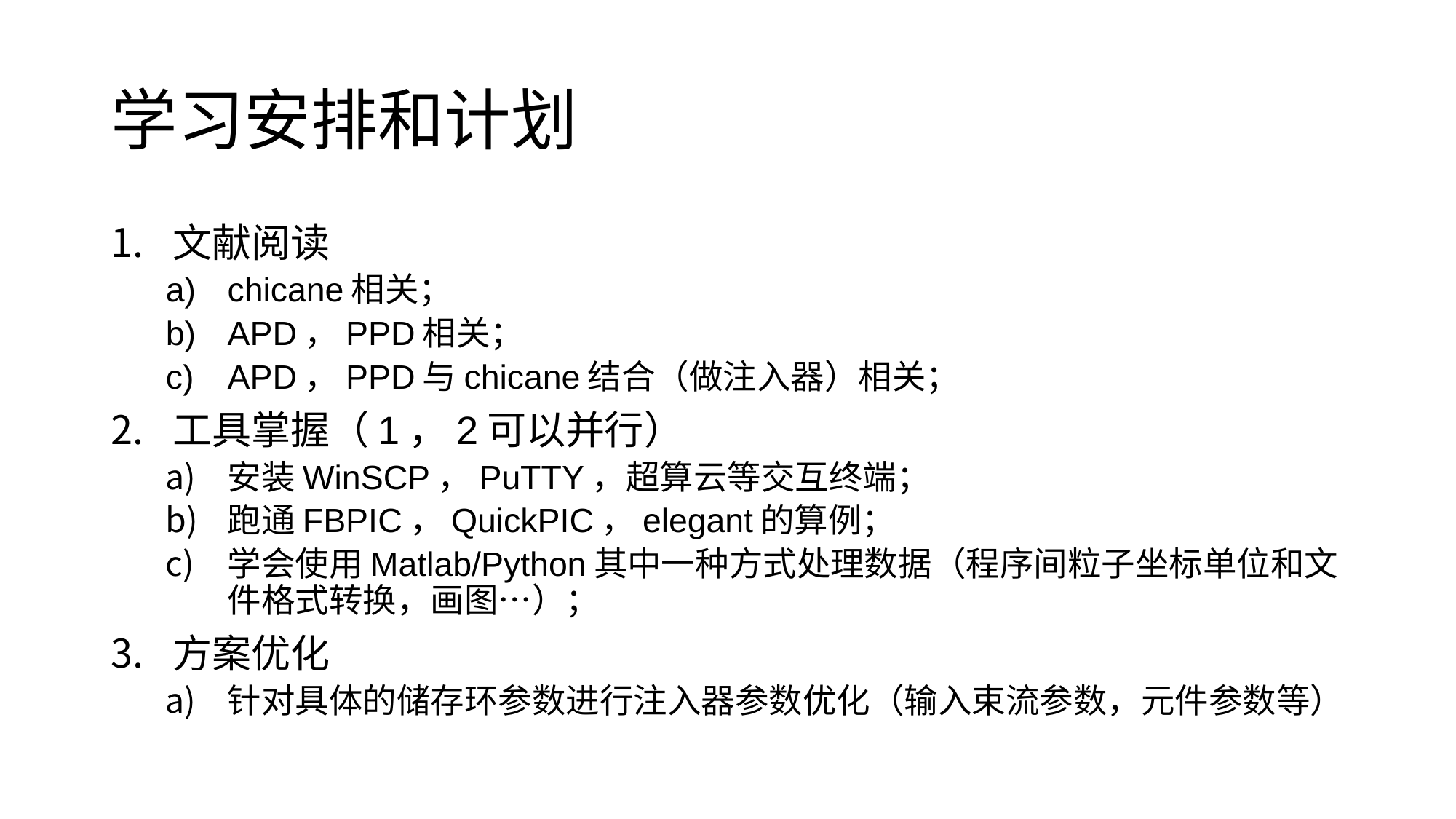

# 学习安排和计划
文献阅读
chicane相关；
APD，PPD相关；
APD，PPD与chicane结合（做注入器）相关；
工具掌握（1，2可以并行）
安装WinSCP，PuTTY，超算云等交互终端；
跑通FBPIC，QuickPIC，elegant的算例；
学会使用Matlab/Python其中一种方式处理数据（程序间粒子坐标单位和文件格式转换，画图…）；
方案优化
针对具体的储存环参数进行注入器参数优化（输入束流参数，元件参数等）